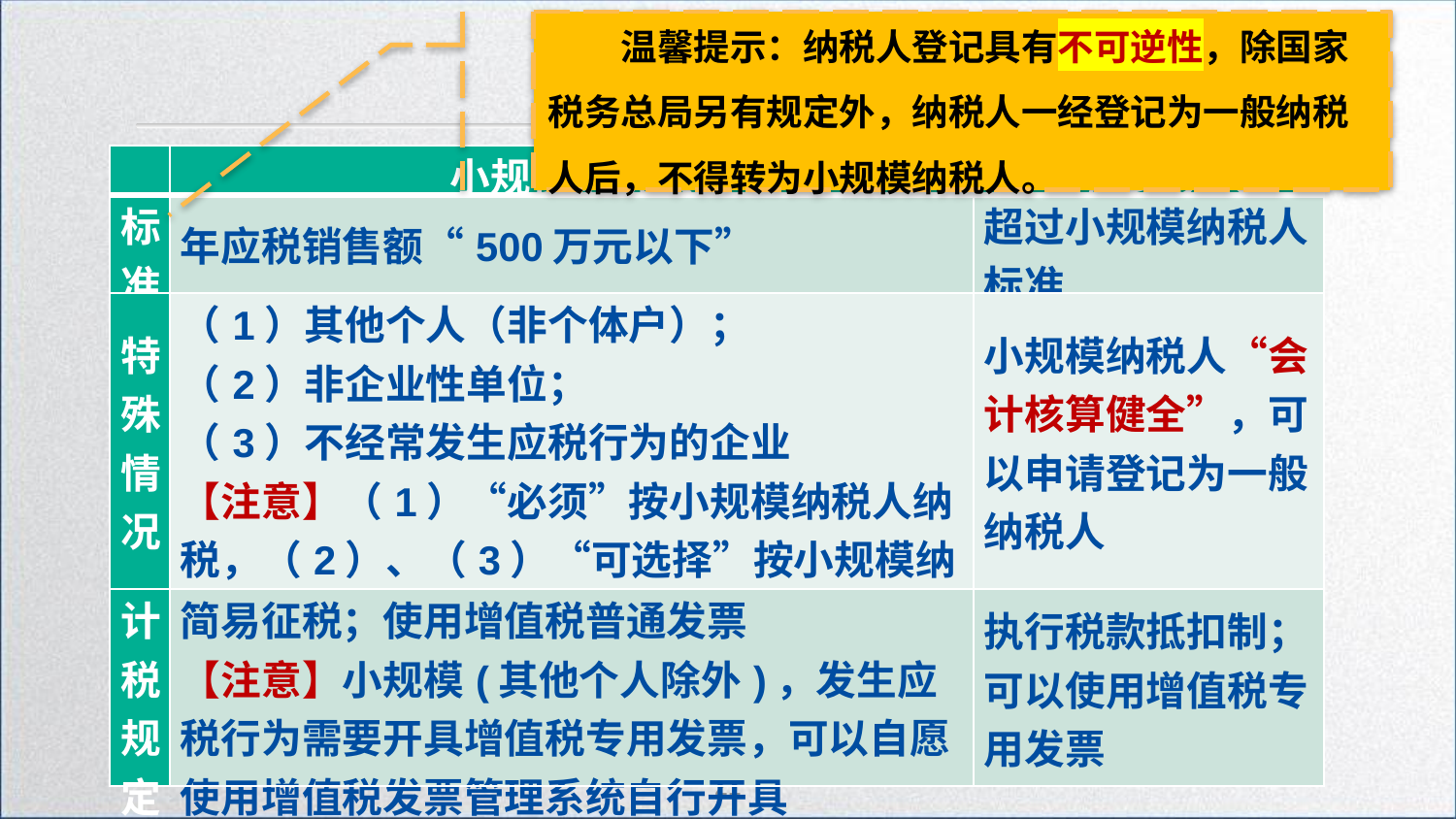

温馨提示：纳税人登记具有不可逆性，除国家税务总局另有规定外，纳税人一经登记为一般纳税人后，不得转为小规模纳税人。
对比记忆
|  | 小规模纳税人 | 一般纳税人 |
| --- | --- | --- |
| 标准 | 年应税销售额“500万元以下” | 超过小规模纳税人标准 |
| 特殊情况 | （1）其他个人（非个体户）； （2）非企业性单位； （3）不经常发生应税行为的企业 【注意】（1）“必须”按小规模纳税人纳税，（2）、（3）“可选择”按小规模纳税人纳税 | 小规模纳税人“会计核算健全”，可以申请登记为一般纳税人 |
| 计税规定 | 简易征税；使用增值税普通发票 【注意】小规模(其他个人除外)，发生应税行为需要开具增值税专用发票，可以自愿使用增值税发票管理系统自行开具 | 执行税款抵扣制；可以使用增值税专用发票 |
21